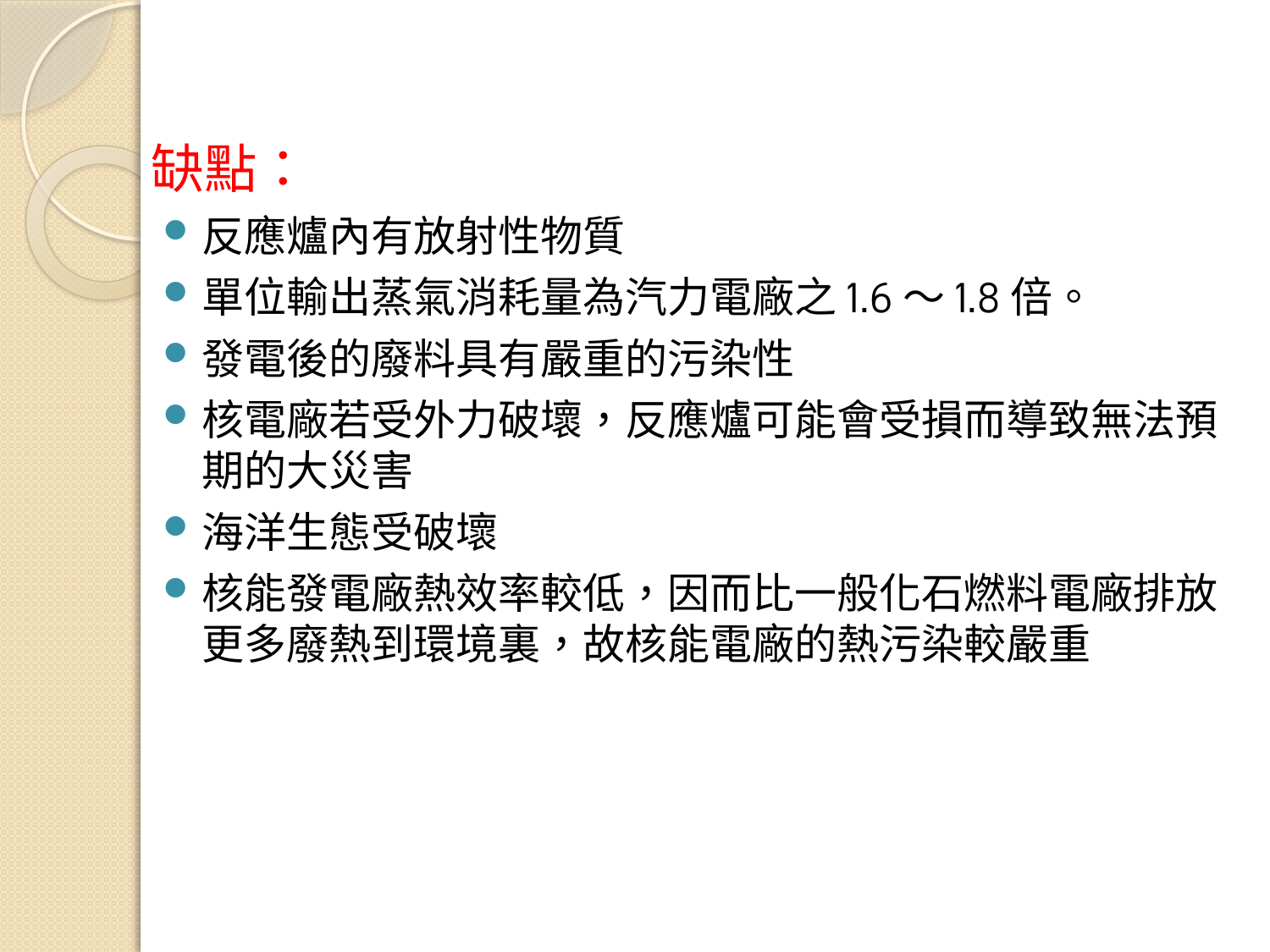

缺點：
反應爐內有放射性物質
單位輸出蒸氣消耗量為汽力電廠之1.6～1.8倍。
發電後的廢料具有嚴重的污染性
核電廠若受外力破壞，反應爐可能會受損而導致無法預期的大災害
海洋生態受破壞
核能發電廠熱效率較低，因而比一般化石燃料電廠排放更多廢熱到環境裏，故核能電廠的熱污染較嚴重